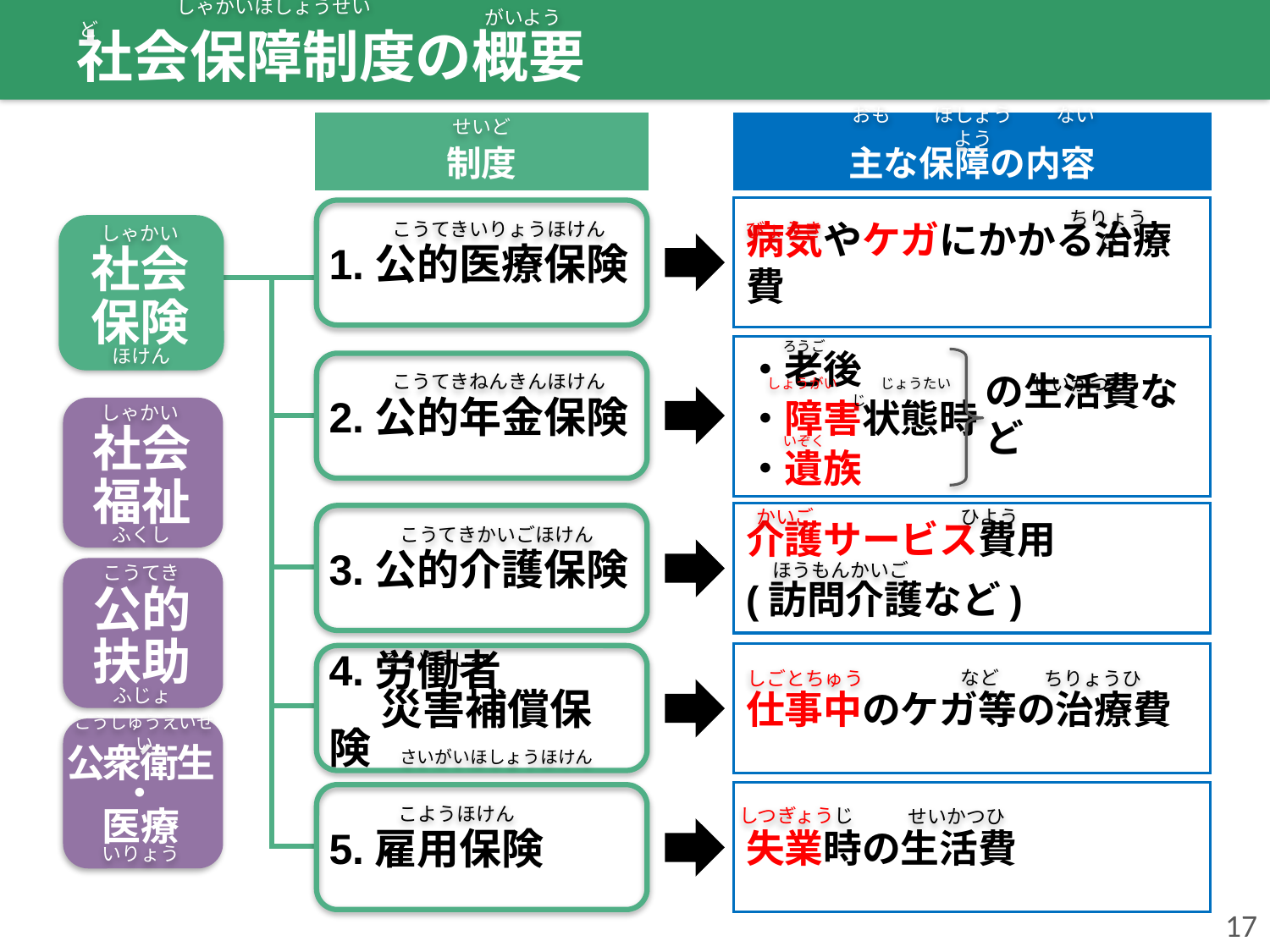

がいよう
　　　　　しゃかいほしょうせいど
社会保障制度の概要
せいど
おも 　　ほしょう 　　ないよう
制度
主な保障の内容
病気やケガにかかる治療費
びょうき
ちりょうひ

こうてきいりょうほけん
しゃかい
1.公的医療保険

社会
保険

ろうご
・老後
・障害状態時
・遺族

の生活費など
せいかつひ
しょうがい　　　じょうたいじ
いぞく
ほけん

こうてきねんきんほけん
2.公的年金保険

しゃかい

社会
福祉
かいご
介護サービス費用
(訪問介護など)
ほうもんかいご
ひよう

こうてきかいごほけん
ふくし
3.公的介護保険

こうてき

公的扶助
ろうどうしゃ
仕事中のケガ等の治療費
など
しごとちゅう
ちりょうひ

4.労働者
　 災害補償保険
ふじょ

こうしゅうえいせい

公衆衛生

医療
さいがいほしょうほけん
・
失業時の生活費
じ
しつぎょう
せいかつひ

こようほけん
5.雇用保険

いりょう
17